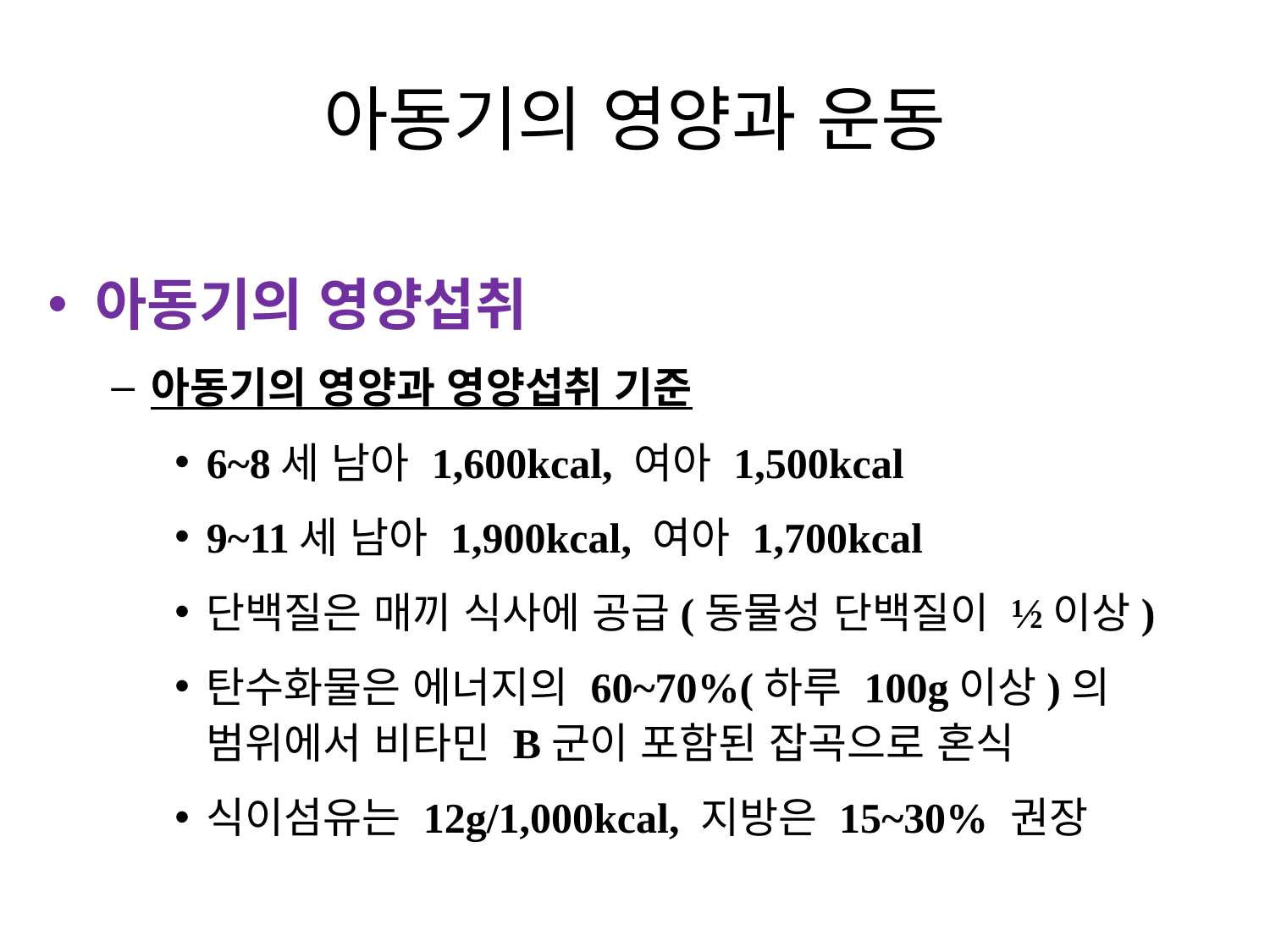

# 아동기의 영양과 운동
아동기의 영양섭취
아동기의 영양과 영양섭취 기준
6~8세 남아 1,600kcal, 여아 1,500kcal
9~11세 남아 1,900kcal, 여아 1,700kcal
단백질은 매끼 식사에 공급(동물성 단백질이 ½이상)
탄수화물은 에너지의 60~70%(하루 100g이상)의 범위에서 비타민 B군이 포함된 잡곡으로 혼식
식이섬유는 12g/1,000kcal, 지방은 15~30% 권장